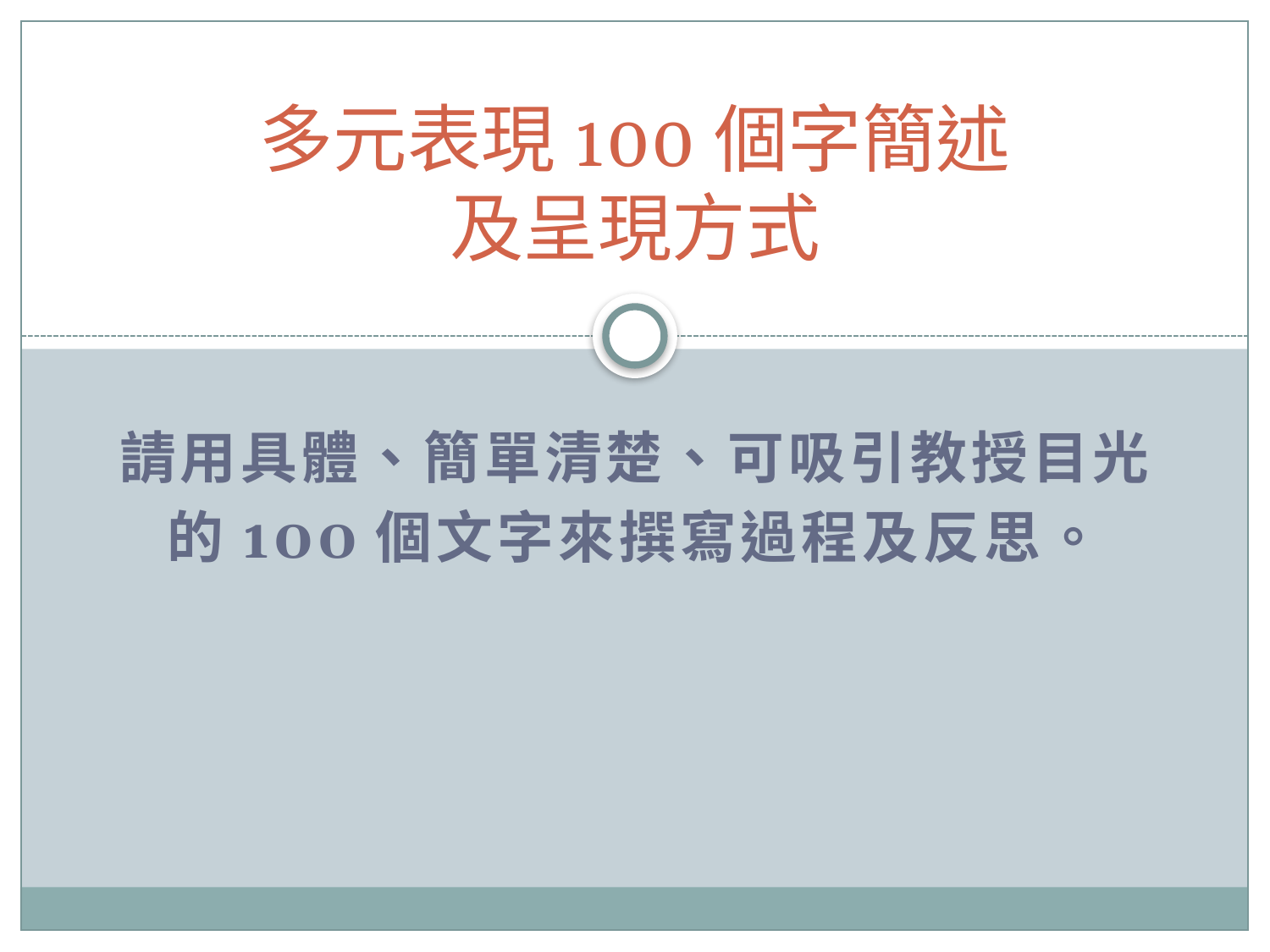

# 多元表現100個字簡述 及呈現方式
請用具體、簡單清楚、可吸引教授目光
的100個文字來撰寫過程及反思。